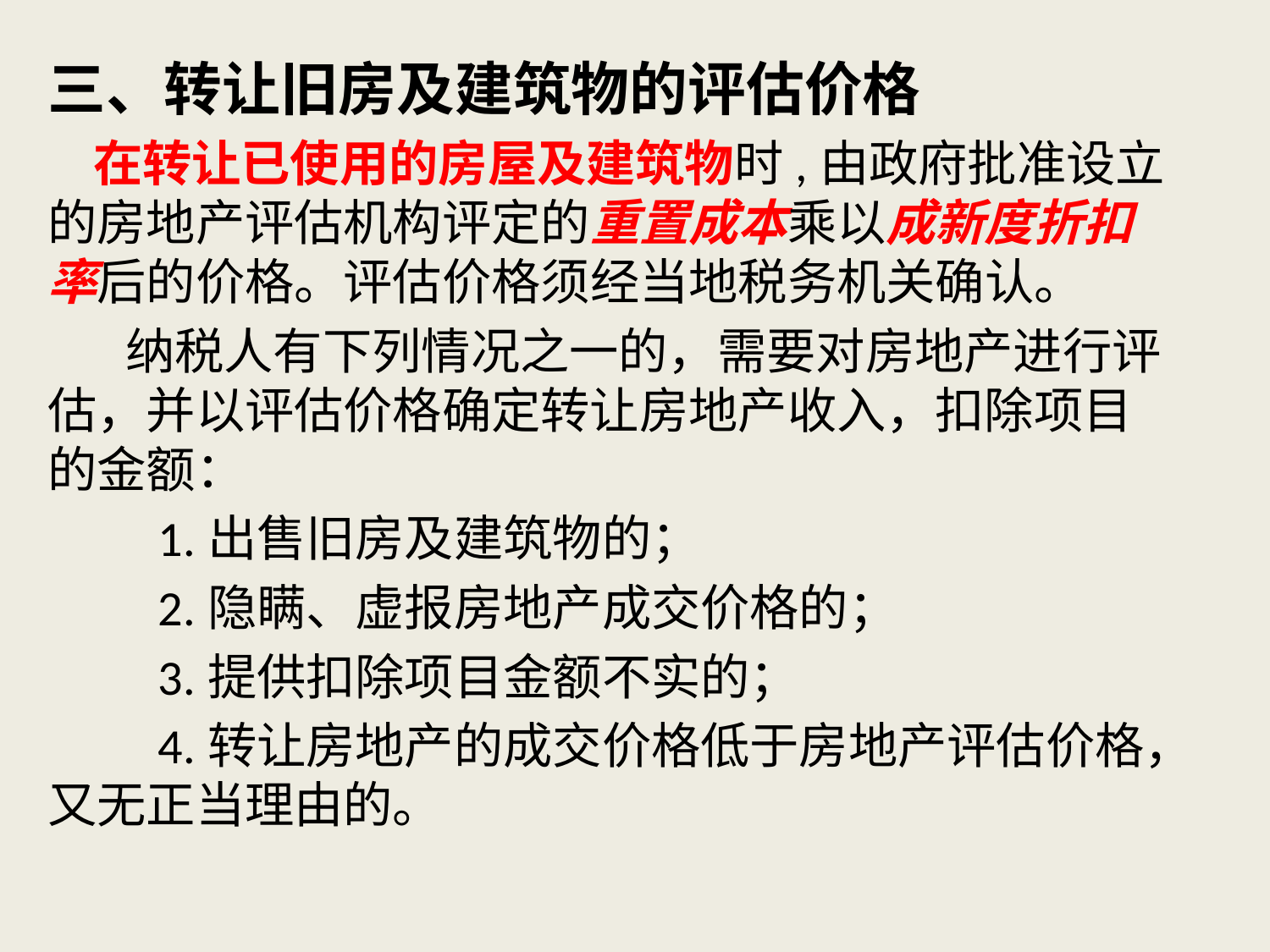

三、转让旧房及建筑物的评估价格
   在转让已使用的房屋及建筑物时,由政府批准设立的房地产评估机构评定的重置成本乘以成新度折扣率后的价格。评估价格须经当地税务机关确认。
      纳税人有下列情况之一的，需要对房地产进行评估，并以评估价格确定转让房地产收入，扣除项目的金额：
　　1.出售旧房及建筑物的；
　　2.隐瞒、虚报房地产成交价格的；
　　3.提供扣除项目金额不实的；
　　4.转让房地产的成交价格低于房地产评估价格，又无正当理由的。